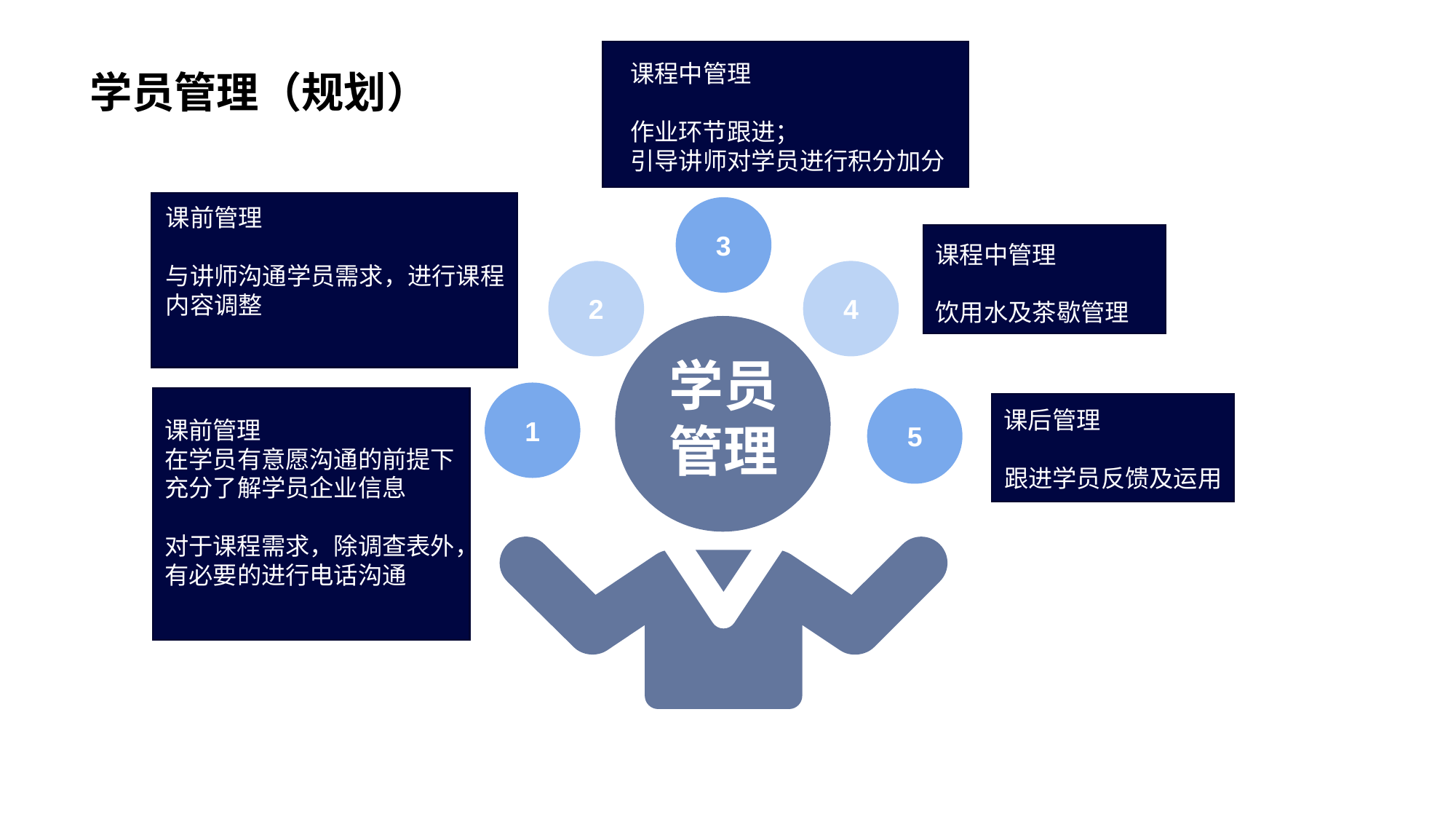

学员管理（规划）

课程中管理

作业环节跟进；
引导讲师对学员进行积分加分
课前管理

与讲师沟通学员需求，进行课程
内容调整
3
课程中管理

饮用水及茶歇管理
2
4

1
5
学员管理
课后管理

跟进学员反馈及运用
课前管理
在学员有意愿沟通的前提下
充分了解学员企业信息

对于课程需求，除调查表外，
有必要的进行电话沟通